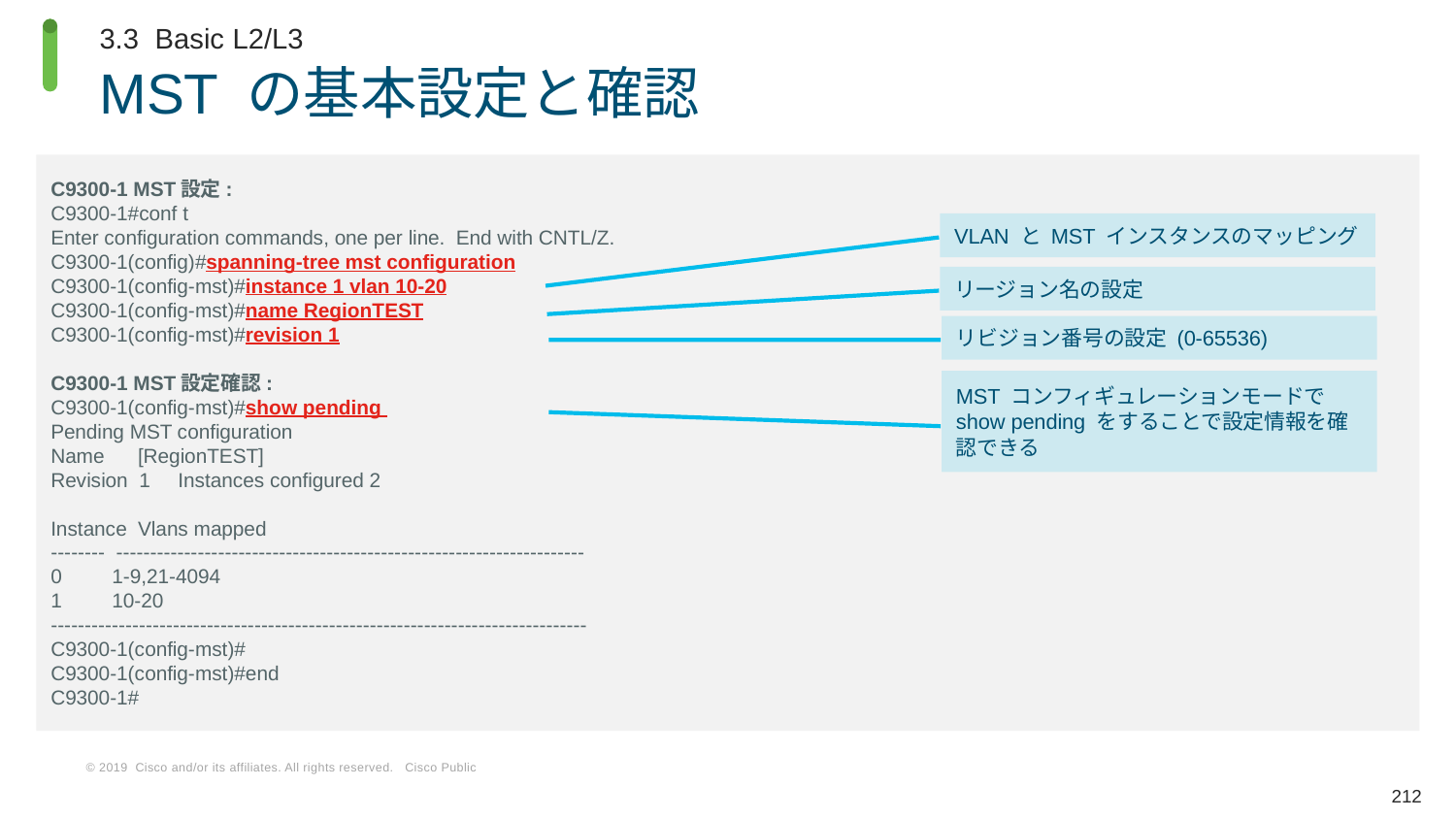

3.3  Basic L2/L3
# MST の基本設定と確認
C9300-1 MST設定:
C9300-1#conf t
Enter configuration commands, one per line.  End with CNTL/Z.
C9300-1(config)#spanning-tree mst configuration
C9300-1(config-mst)#instance 1 vlan 10-20
C9300-1(config-mst)#name RegionTEST
C9300-1(config-mst)#revision 1

C9300-1 MST設定確認:
C9300-1(config-mst)#show pending
Pending MST configuration
Name      [RegionTEST]
Revision  1     Instances configured 2

Instance  Vlans mapped
--------  ---------------------------------------------------------------------
0         1-9,21-4094
1         10-20
-------------------------------------------------------------------------------
C9300-1(config-mst)#
C9300-1(config-mst)#end
C9300-1#
VLAN と MST インスタンスのマッピング
リージョン名の設定
リビジョン番号の設定 (0-65536)
MST コンフィギュレーションモードで show pending をすることで設定情報を確認できる
212